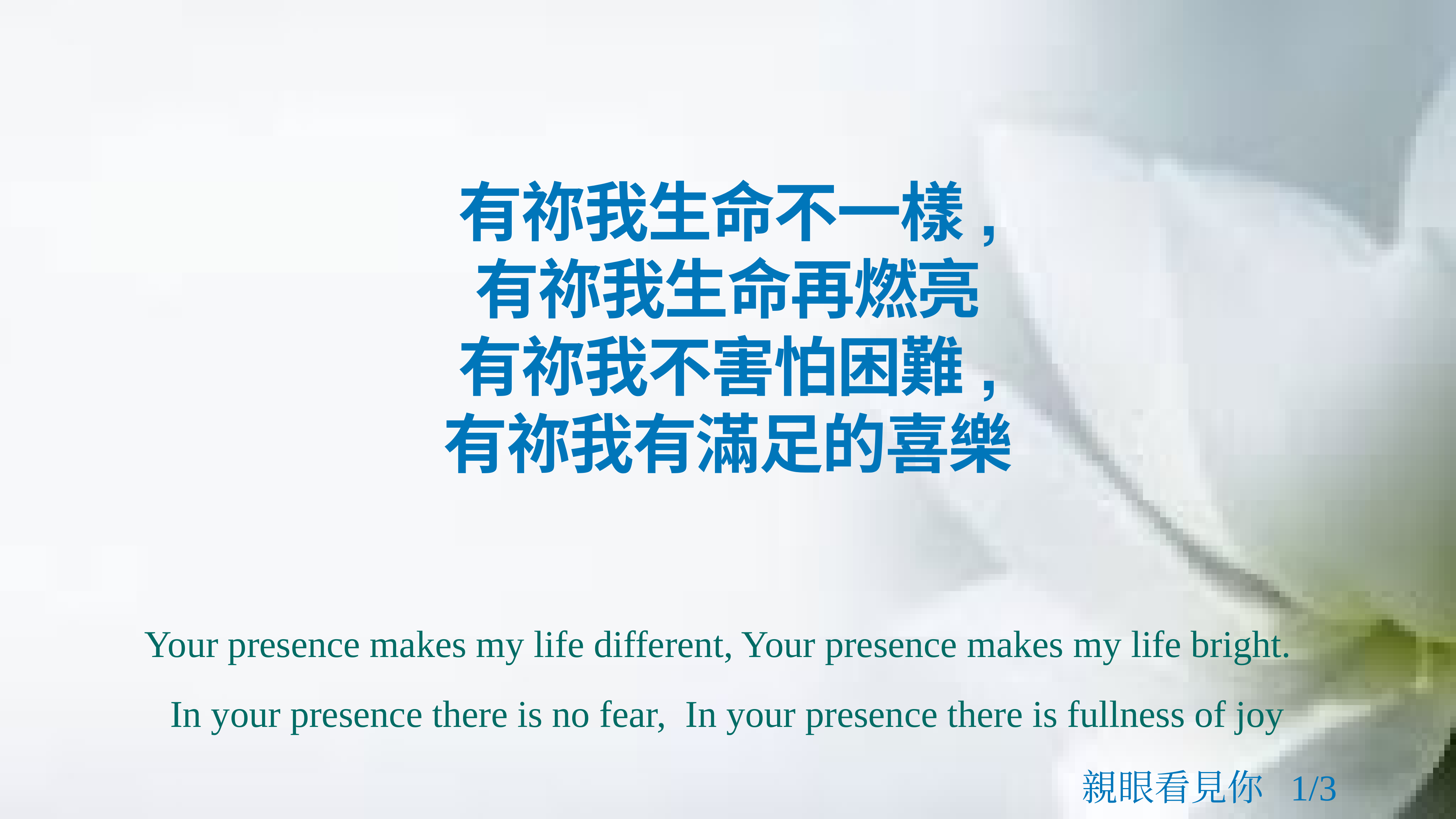

有祢我生命不一樣,
有祢我生命再燃亮
有祢我不害怕困難,
有祢我有滿足的喜樂
Your presence makes my life different, Your presence makes my life bright.
In your presence there is no fear,  In your presence there is fullness of joy
親眼看見你  1/3